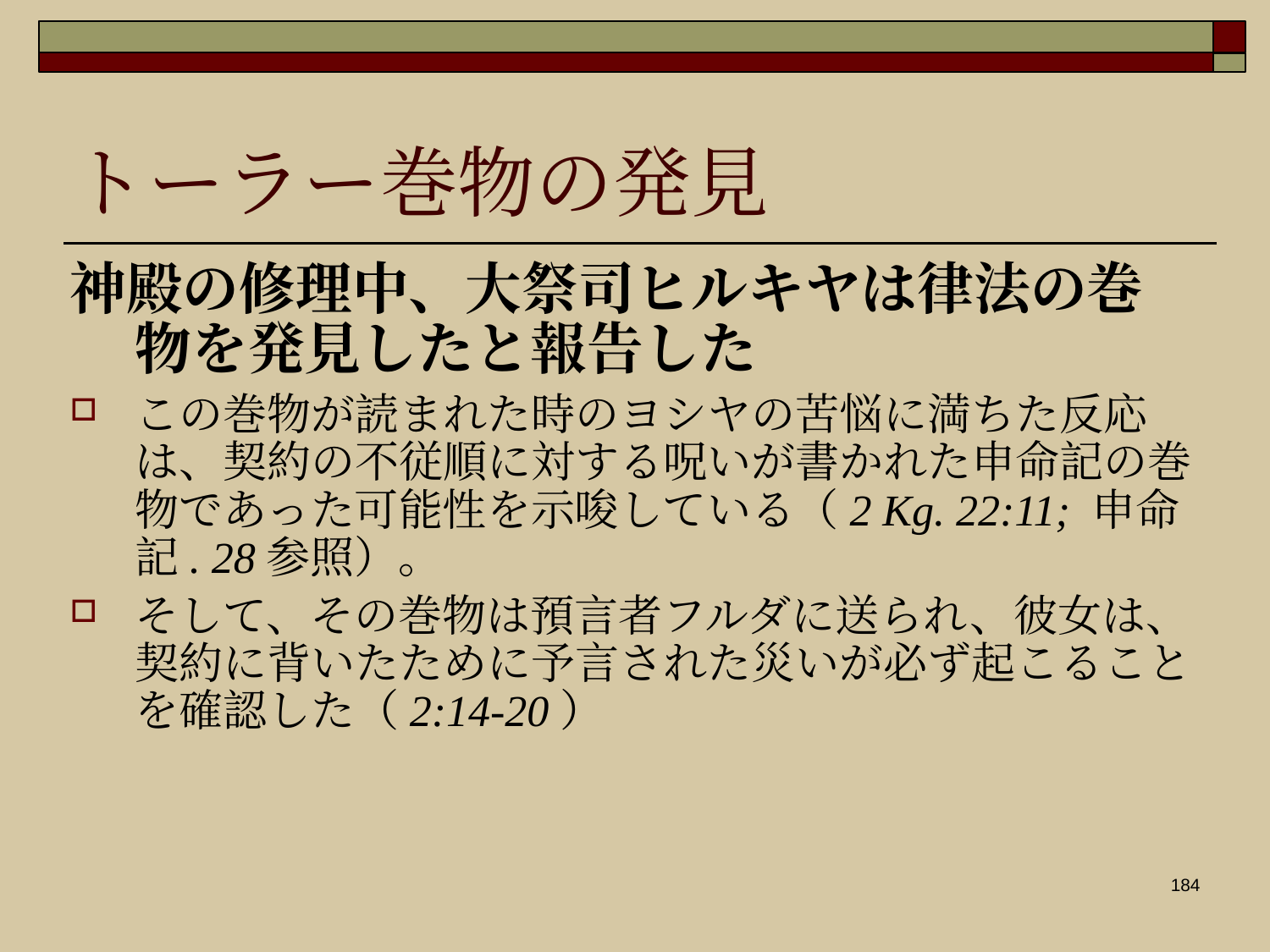

トーラー巻物の発見
神殿の修理中、大祭司ヒルキヤは律法の巻物を発見したと報告した
この巻物が読まれた時のヨシヤの苦悩に満ちた反応は、契約の不従順に対する呪いが書かれた申命記の巻物であった可能性を示唆している（2 Kg. 22:11; 申命記. 28参照）。
そして、その巻物は預言者フルダに送られ、彼女は、契約に背いたために予言された災いが必ず起こることを確認した（2:14-20）
184